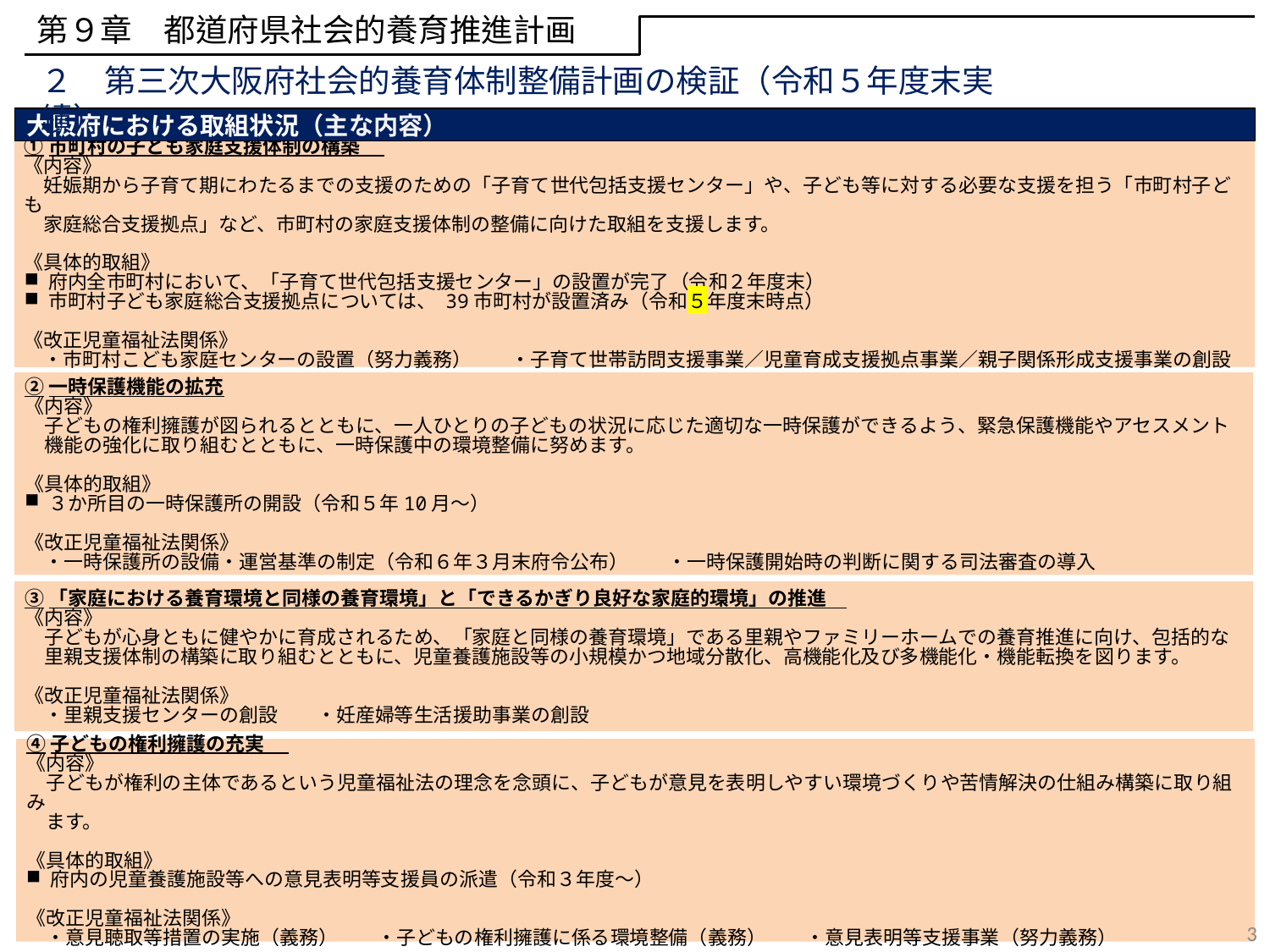

第９章　都道府県社会的養育推進計画
２　第三次大阪府社会的養育体制整備計画の検証（令和５年度末実績）
大阪府における取組状況（主な内容）
①市町村の子ども家庭支援体制の構築
《内容》
　妊娠期から子育て期にわたるまでの支援のための「子育て世代包括支援センター」や、子ども等に対する必要な支援を担う「市町村子ども
　家庭総合支援拠点」など、市町村の家庭支援体制の整備に向けた取組を支援します。
《具体的取組》
府内全市町村において、「子育て世代包括支援センター」の設置が完了（令和２年度末）
市町村子ども家庭総合支援拠点については、 39市町村が設置済み（令和５年度末時点）
《改正児童福祉法関係》
　・市町村こども家庭センターの設置（努力義務）　　・子育て世帯訪問支援事業／児童育成支援拠点事業／親子関係形成支援事業の創設
②一時保護機能の拡充
《内容》
　子どもの権利擁護が図られるとともに、一人ひとりの子どもの状況に応じた適切な一時保護ができるよう、緊急保護機能やアセスメント
　機能の強化に取り組むとともに、一時保護中の環境整備に努めます。
《具体的取組》
３か所目の一時保護所の開設（令和５年10月～）

《改正児童福祉法関係》
　・一時保護所の設備・運営基準の制定（令和６年３月末府令公布）　　・一時保護開始時の判断に関する司法審査の導入
③「家庭における養育環境と同様の養育環境」と「できるかぎり良好な家庭的環境」の推進
《内容》
　子どもが心身ともに健やかに育成されるため、「家庭と同様の養育環境」である里親やファミリーホームでの養育推進に向け、包括的な
　里親支援体制の構築に取り組むとともに、児童養護施設等の小規模かつ地域分散化、高機能化及び多機能化・機能転換を図ります。
《改正児童福祉法関係》
　・里親支援センターの創設　　・妊産婦等生活援助事業の創設
④子どもの権利擁護の充実
《内容》
　子どもが権利の主体であるという児童福祉法の理念を念頭に、子どもが意見を表明しやすい環境づくりや苦情解決の仕組み構築に取り組み
　ます。
《具体的取組》
府内の児童養護施設等への意見表明等支援員の派遣（令和３年度～）
《改正児童福祉法関係》
　・意見聴取等措置の実施（義務）　　・子どもの権利擁護に係る環境整備（義務）　　・意見表明等支援事業（努力義務）
3